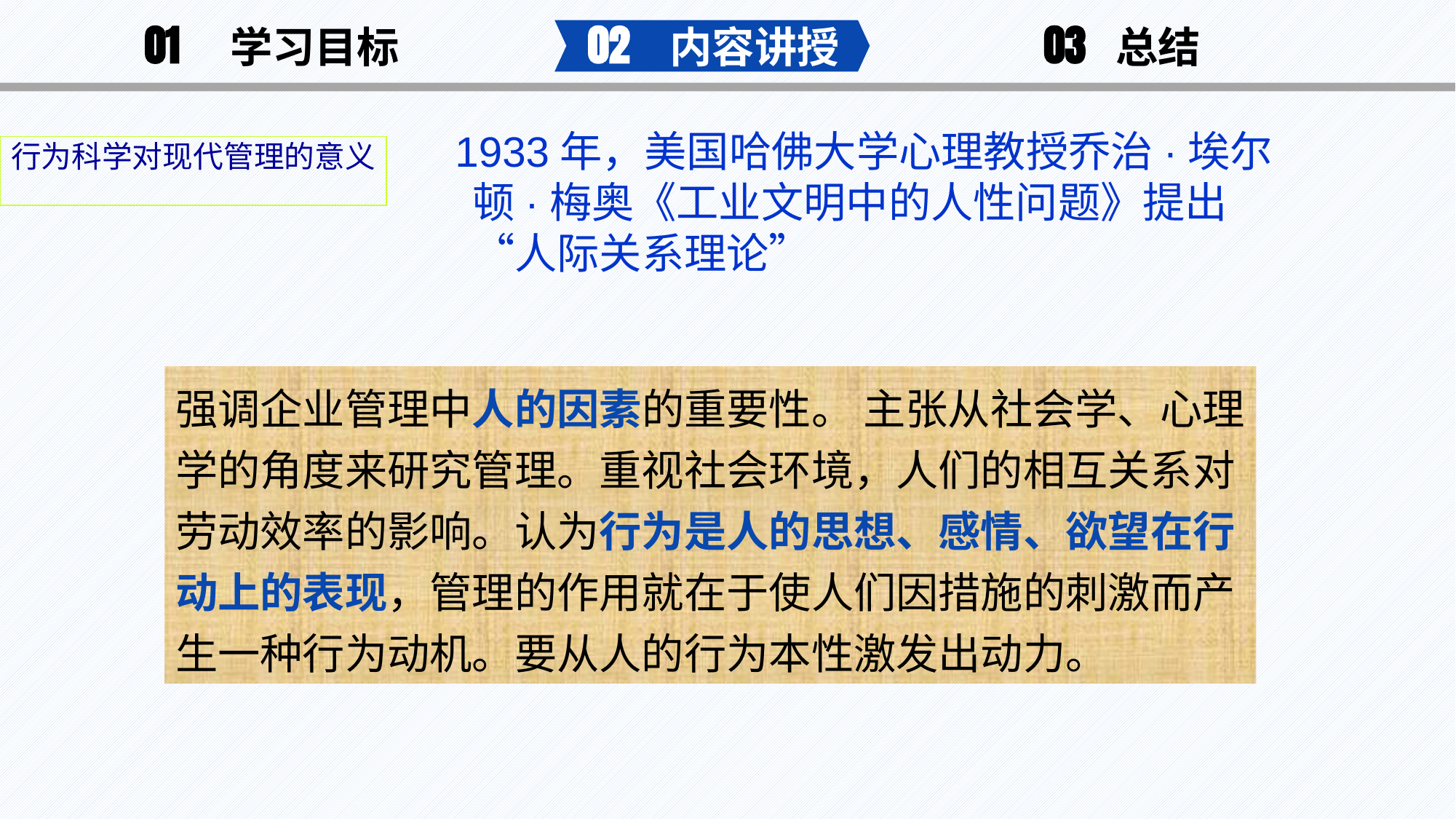

02   内容讲授
03  总结
01    学习目标

  1933年，美国哈佛大学心理教授乔治·埃尔顿·梅奥《工业文明中的人性问题》提出“人际关系理论”

行为科学对现代管理的意义
强调企业管理中人的因素的重要性。 主张从社会学、心理学的角度来研究管理。重视社会环境，人们的相互关系对劳动效率的影响。认为行为是人的思想、感情、欲望在行动上的表现，管理的作用就在于使人们因措施的刺激而产生一种行为动机。要从人的行为本性激发出动力。